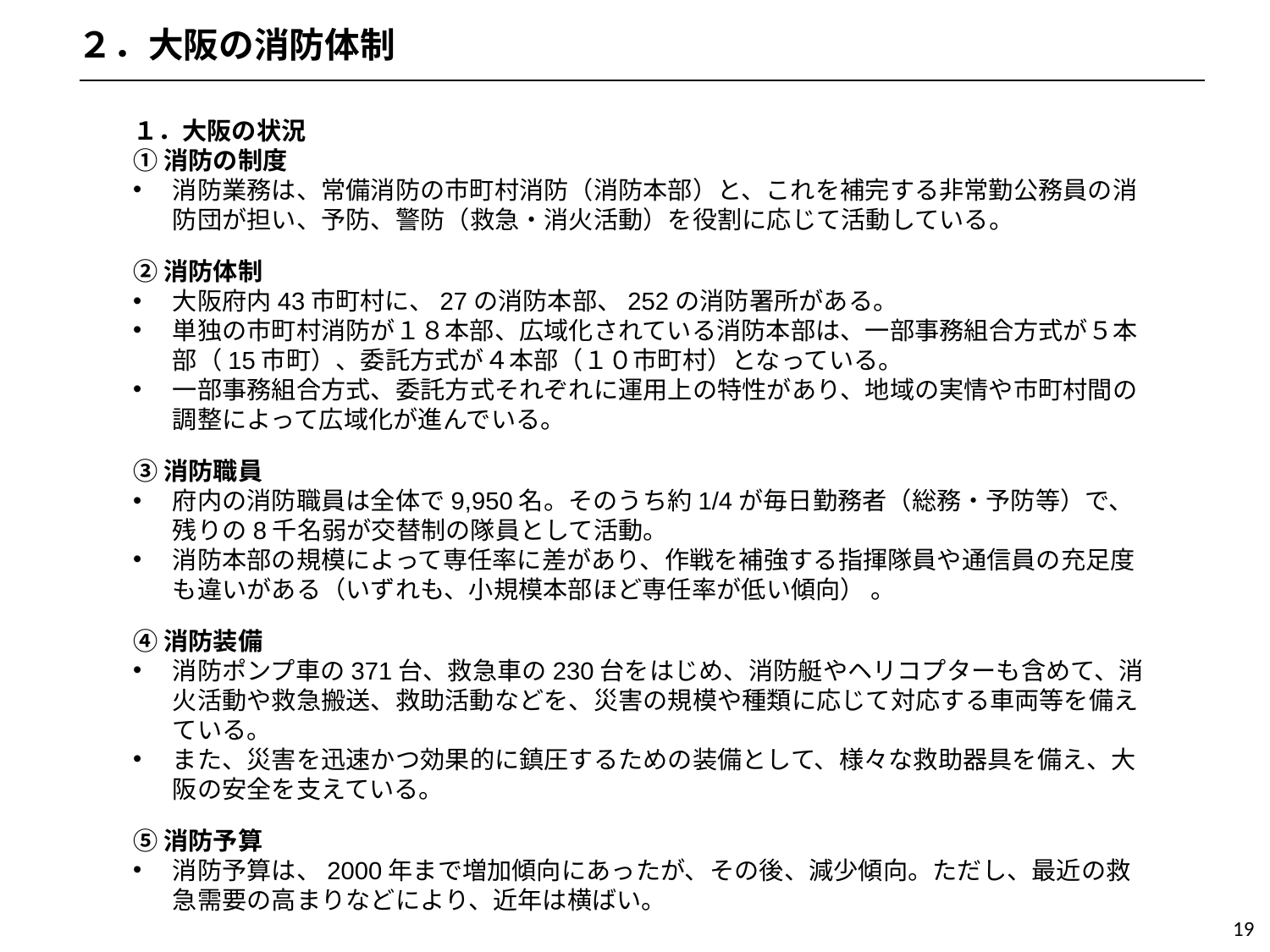

２．大阪の消防体制
１．大阪の状況
①消防の制度
消防業務は、常備消防の市町村消防（消防本部）と、これを補完する非常勤公務員の消防団が担い、予防、警防（救急・消火活動）を役割に応じて活動している。

②消防体制
大阪府内43市町村に、27の消防本部、252の消防署所がある。
単独の市町村消防が１８本部、広域化されている消防本部は、一部事務組合方式が５本部（15市町）、委託方式が４本部（１０市町村）となっている。
一部事務組合方式、委託方式それぞれに運用上の特性があり、地域の実情や市町村間の調整によって広域化が進んでいる。

③消防職員
府内の消防職員は全体で9,950名。そのうち約1/4が毎日勤務者（総務・予防等）で、残りの8千名弱が交替制の隊員として活動。
消防本部の規模によって専任率に差があり、作戦を補強する指揮隊員や通信員の充足度も違いがある（いずれも、小規模本部ほど専任率が低い傾向） 。

④消防装備
消防ポンプ車の371台、救急車の230台をはじめ、消防艇やヘリコプターも含めて、消火活動や救急搬送、救助活動などを、災害の規模や種類に応じて対応する車両等を備えている。
また、災害を迅速かつ効果的に鎮圧するための装備として、様々な救助器具を備え、大阪の安全を支えている。

⑤消防予算
消防予算は、2000年まで増加傾向にあったが、その後、減少傾向。ただし、最近の救急需要の高まりなどにより、近年は横ばい。
19